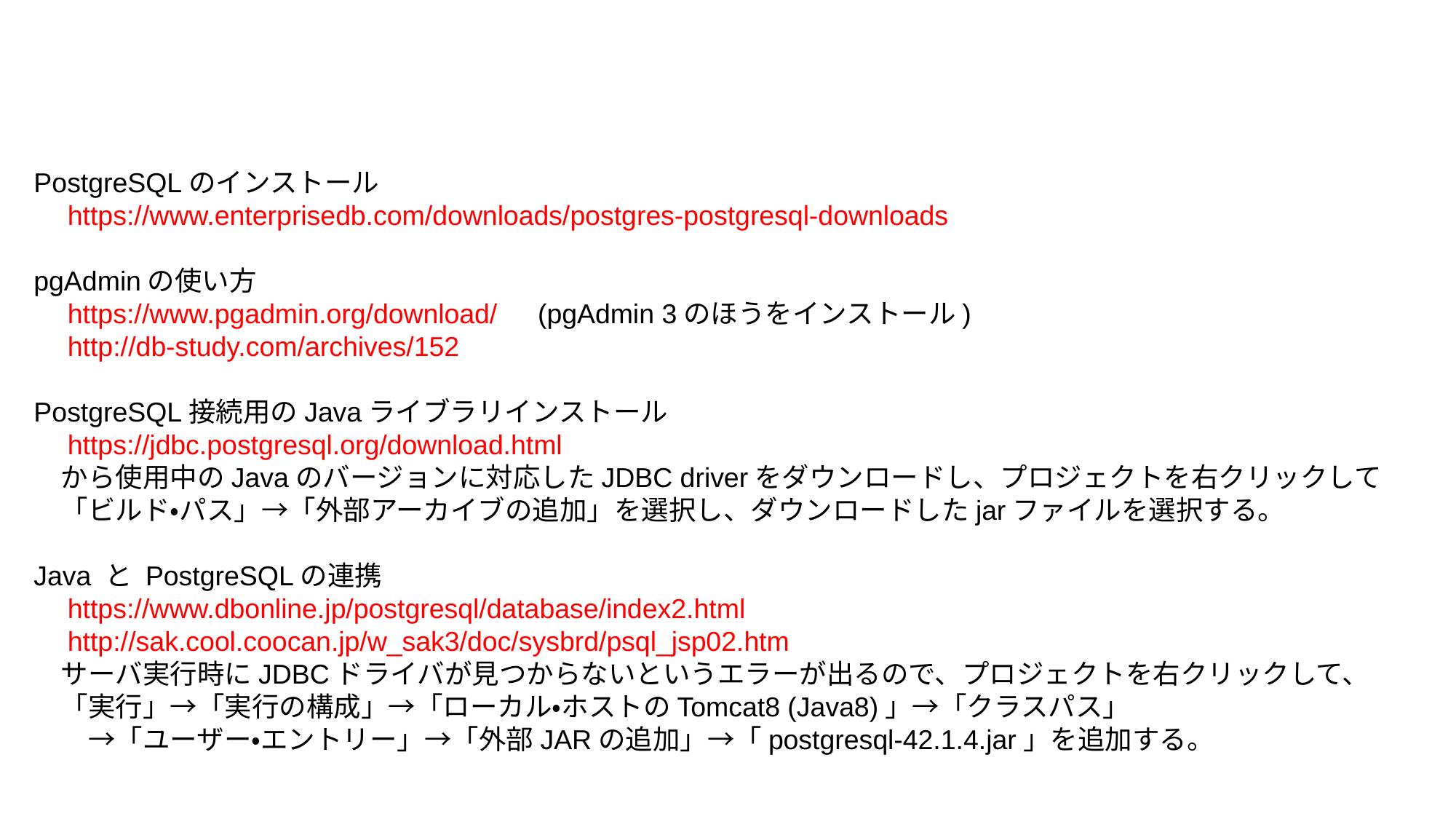

PostgreSQLのインストール
　https://www.enterprisedb.com/downloads/postgres-postgresql-downloads

pgAdminの使い方
　https://www.pgadmin.org/download/　(pgAdmin 3のほうをインストール)
　http://db-study.com/archives/152

PostgreSQL接続用のJavaライブラリインストール
　https://jdbc.postgresql.org/download.html
　から使用中のJavaのバージョンに対応したJDBC driverをダウンロードし、プロジェクトを右クリックして
　「ビルド・パス」→「外部アーカイブの追加」を選択し、ダウンロードしたjarファイルを選択する。

Java と PostgreSQLの連携
　https://www.dbonline.jp/postgresql/database/index2.html
　http://sak.cool.coocan.jp/w_sak3/doc/sysbrd/psql_jsp02.htm
　サーバ実行時にJDBCドライバが見つからないというエラーが出るので、プロジェクトを右クリックして、
　「実行」→「実行の構成」→「ローカル・ホストのTomcat8 (Java8)」→「クラスパス」
　　→「ユーザー・エントリー」→「外部JARの追加」→「postgresql-42.1.4.jar」を追加する。